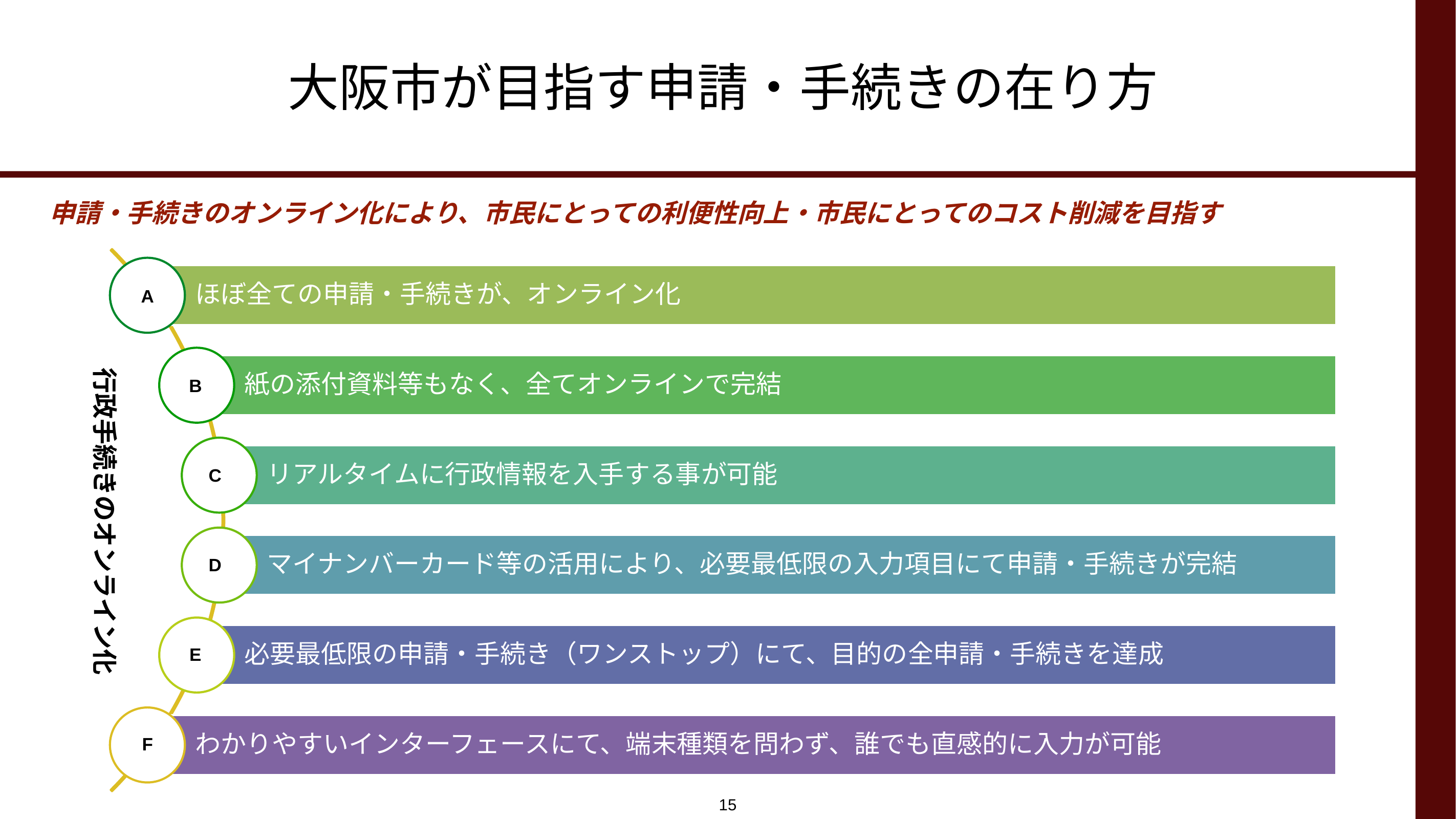

# 大阪市が目指す申請・手続きの在り方
申請・手続きのオンライン化により、市民にとっての利便性向上・市民にとってのコスト削減を目指す
ほぼ全ての申請・手続きが、オンライン化
紙の添付資料等もなく、全てオンラインで完結
リアルタイムに行政情報を入手する事が可能
マイナンバーカード等の活用により、必要最低限の入力項目にて申請・手続きが完結
必要最低限の申請・手続き（ワンストップ）にて、目的の全申請・手続きを達成
わかりやすいインターフェースにて、端末種類を問わず、誰でも直感的に入力が可能
A
行政手続きのオンライン化
B
C
D
E
F
15